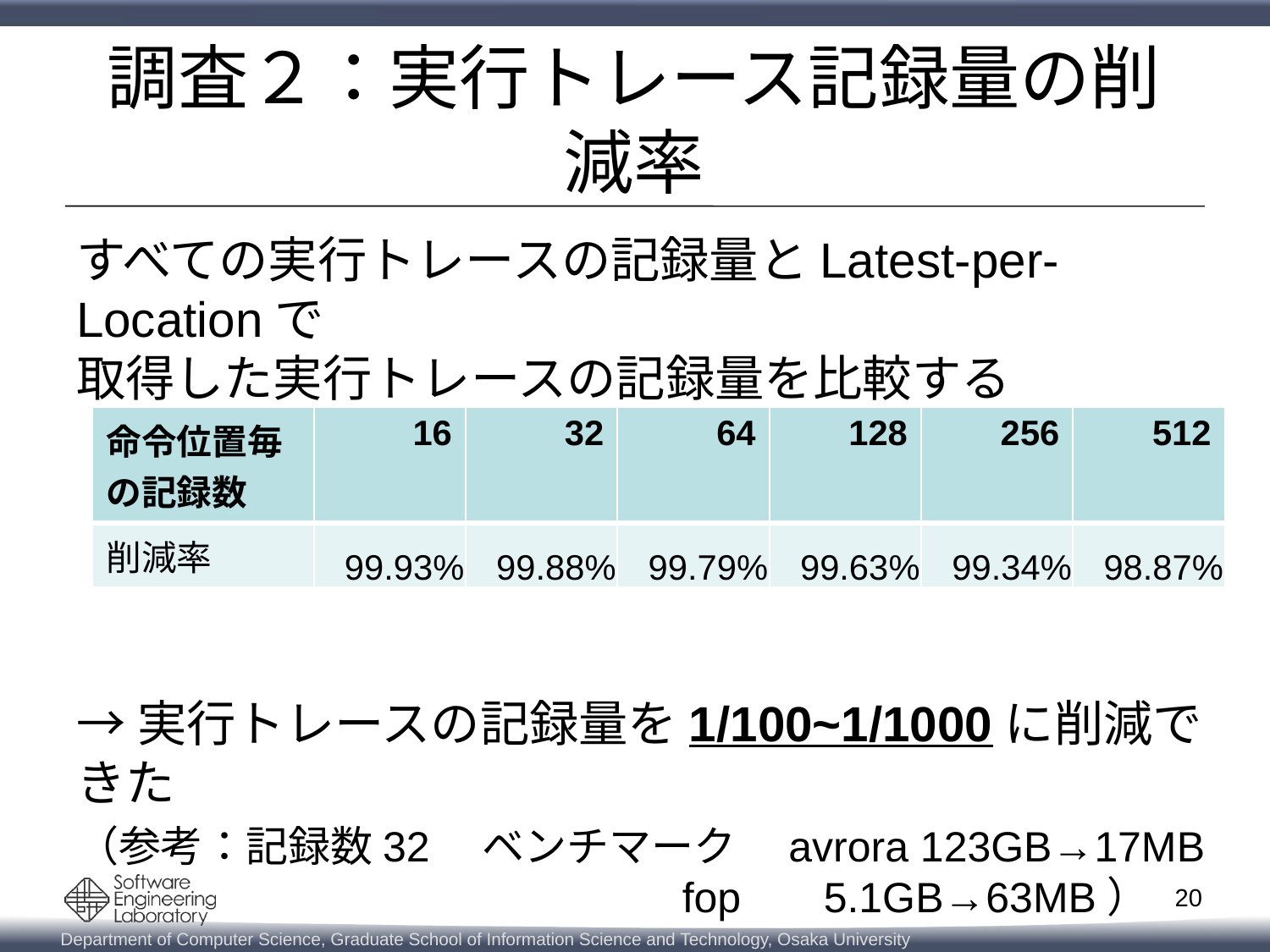

# 調査２：実行トレース記録量の削減率
すべての実行トレースの記録量とLatest-per-Locationで
取得した実行トレースの記録量を比較する

→実行トレースの記録量を1/100~1/1000に削減できた
（参考：記録数32　ベンチマーク　avrora 123GB→17MB
                           　                  　 fop       5.1GB→63MB）

| 命令位置毎の記録数 | 16 | 32 | 64 | 128 | 256 | 512 |
| --- | --- | --- | --- | --- | --- | --- |
| 削減率 | 99.93% | 99.88% | 99.79% | 99.63% | 99.34% | 98.87% |
20